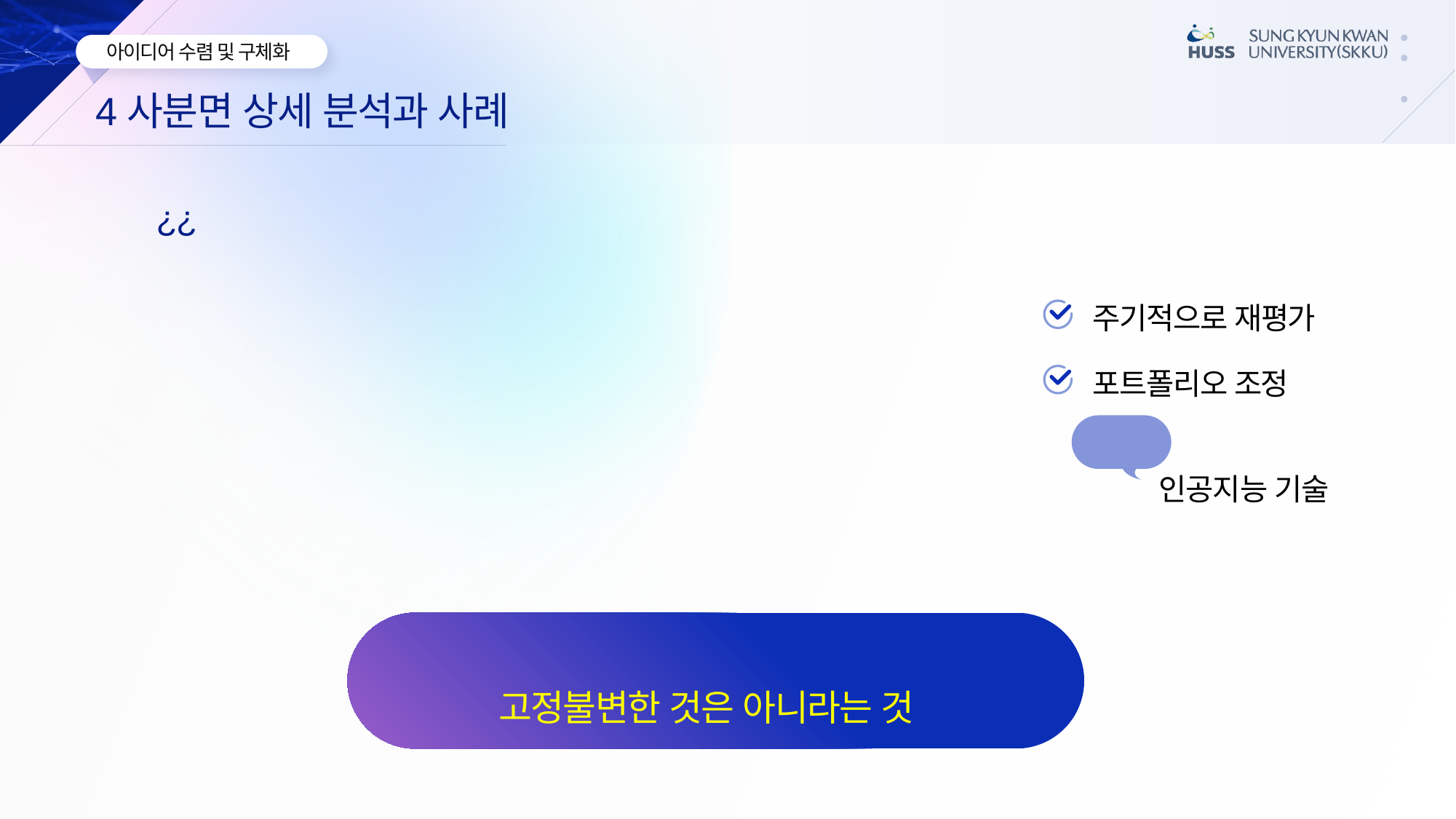

4사분면 상세 분석과 사례
¿¿
주기적으로 재평가

포트폴리오 조정

예

인공지능 기술
매트릭스상의 위치가
고정불변한 것은 아니라는 것!